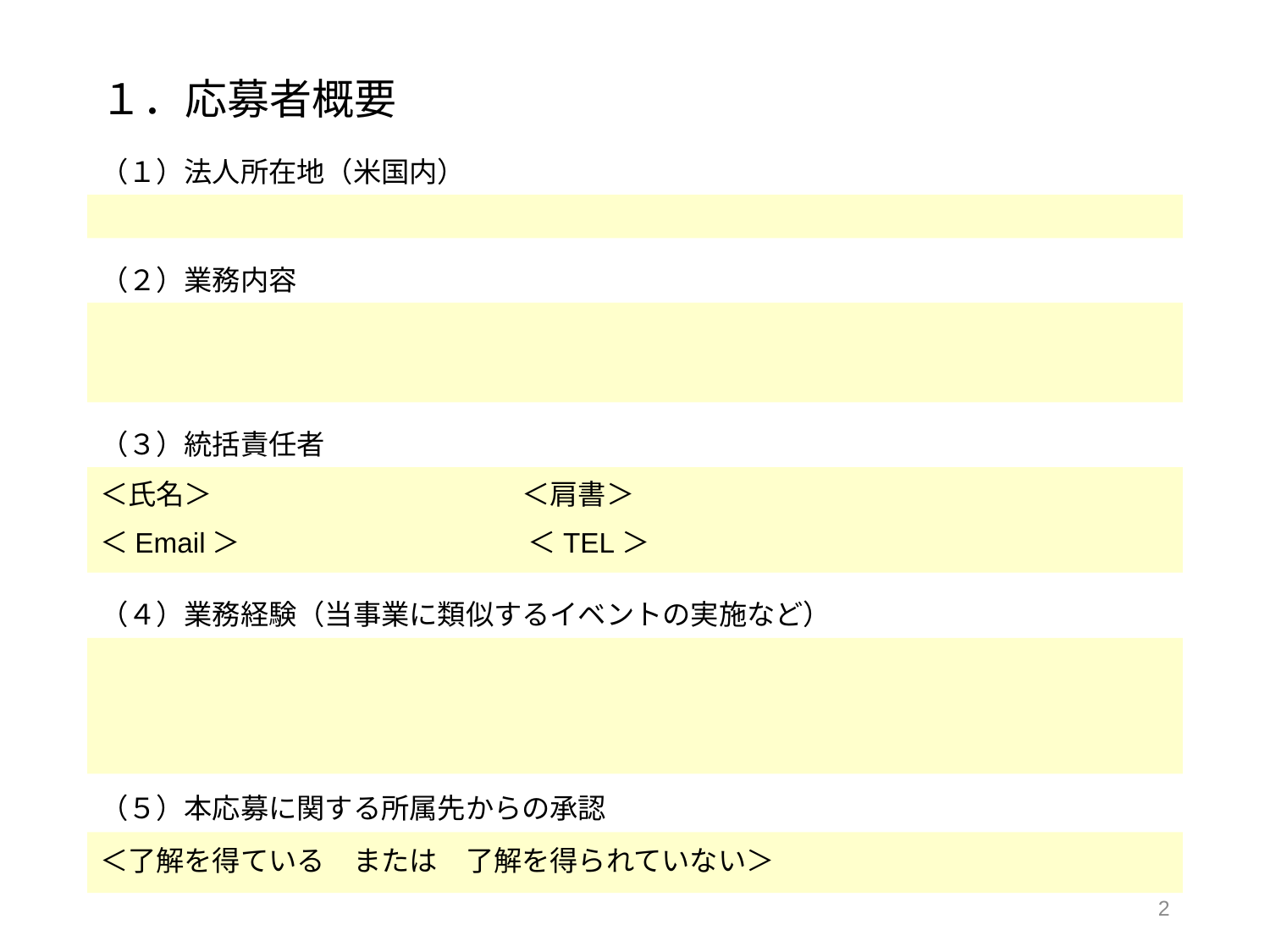

# １．応募者概要
（１）法人所在地（米国内）

（２）業務内容

（３）統括責任者
＜氏名＞　　　　　　　　　　　＜肩書＞
＜Email＞　　　　　　　　　　 ＜TEL＞
（４）業務経験（当事業に類似するイベントの実施など）

（５）本応募に関する所属先からの承認
＜了解を得ている　または　了解を得られていない＞
2